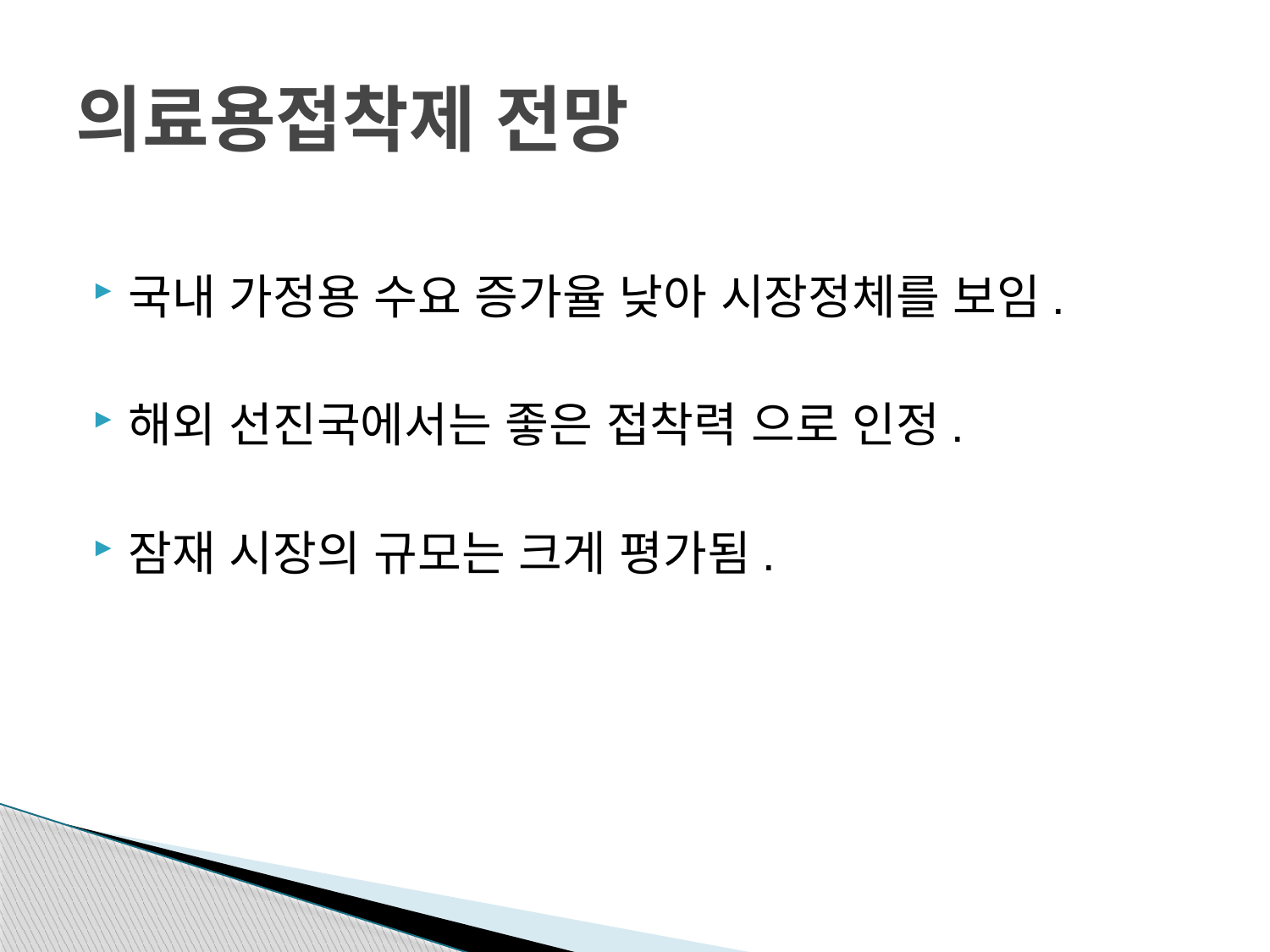

# 의료용접착제 전망

국내 가정용 수요 증가율 낮아 시장정체를 보임.

해외 선진국에서는 좋은 접착력 으로 인정.

잠재 시장의 규모는 크게 평가됨.